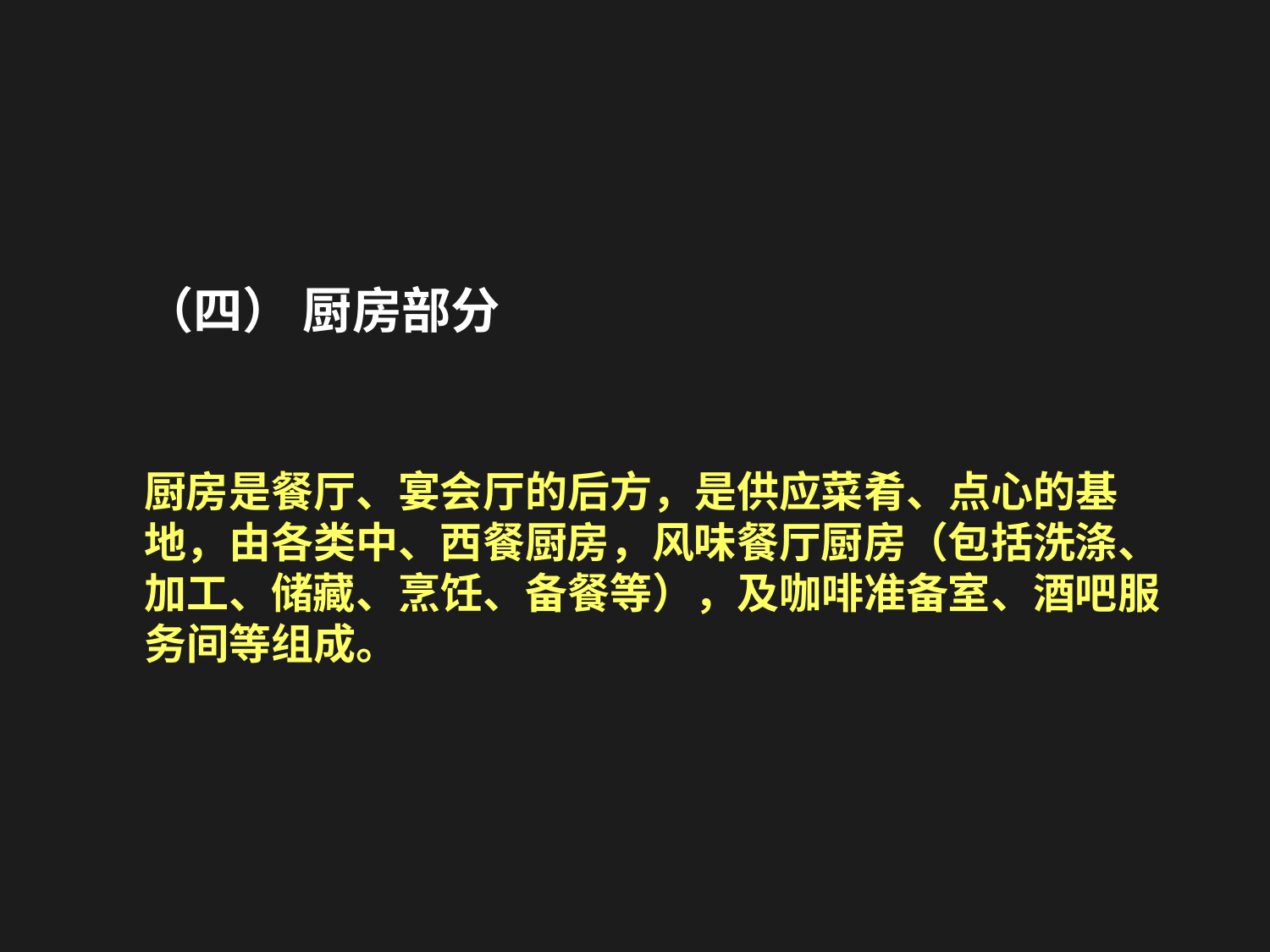

（四） 厨房部分

厨房是餐厅、宴会厅的后方，是供应菜肴、点心的基地，由各类中、西餐厨房，风味餐厅厨房（包括洗涤、加工、储藏、烹饪、备餐等），及咖啡准备室、酒吧服务间等组成。